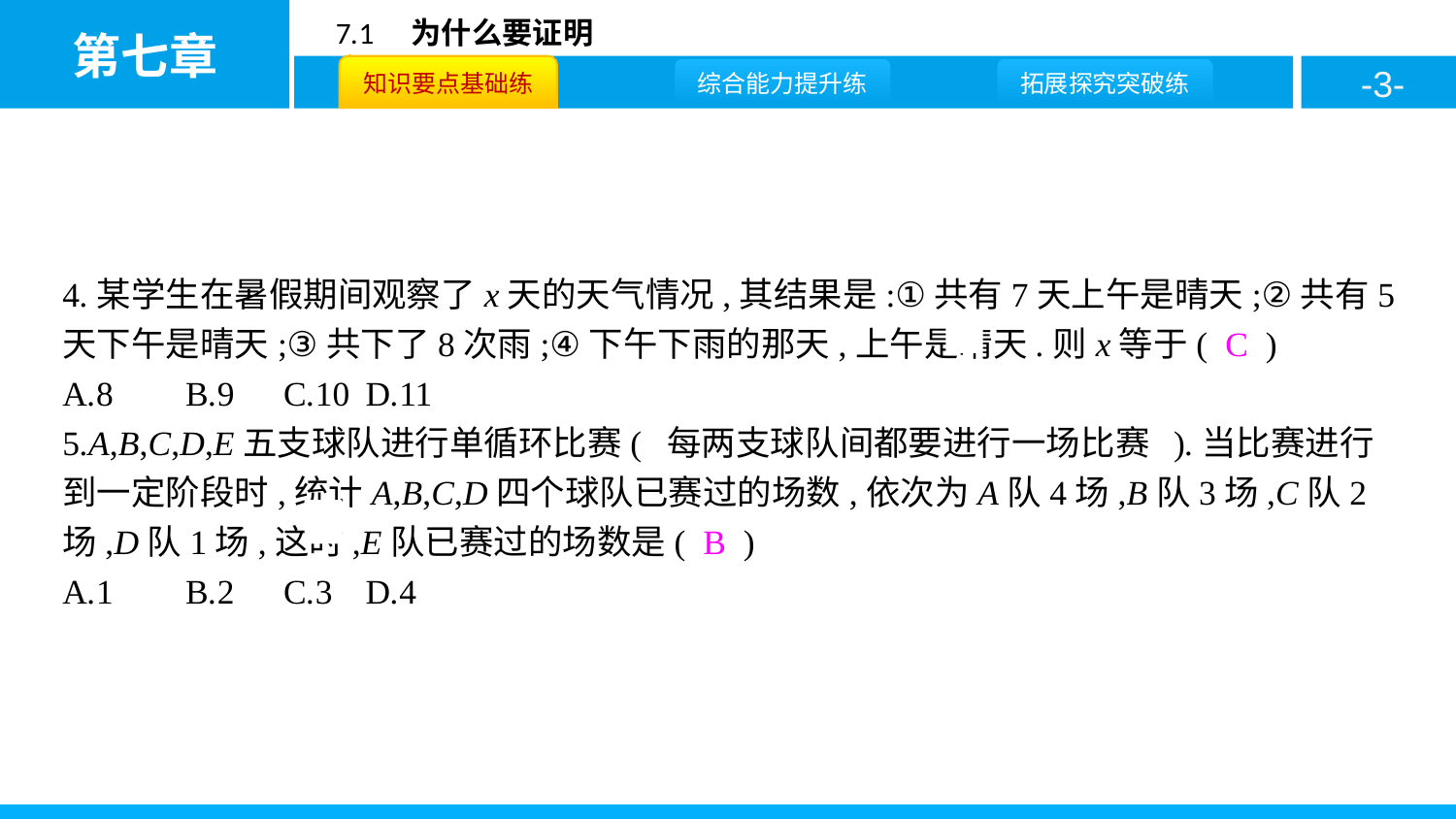

4.某学生在暑假期间观察了x天的天气情况,其结果是:①共有7天上午是晴天;②共有5天下午是晴天;③共下了8次雨;④下午下雨的那天,上午是晴天.则x等于(  C  )
A.8	B.9	C.10	D.11
5.A,B,C,D,E五支球队进行单循环比赛(  每两支球队间都要进行一场比赛  ).当比赛进行到一定阶段时,统计A,B,C,D四个球队已赛过的场数,依次为A队4场,B队3场,C队2场,D队1场,这时,E队已赛过的场数是(  B  )
A.1	B.2	C.3	D.4